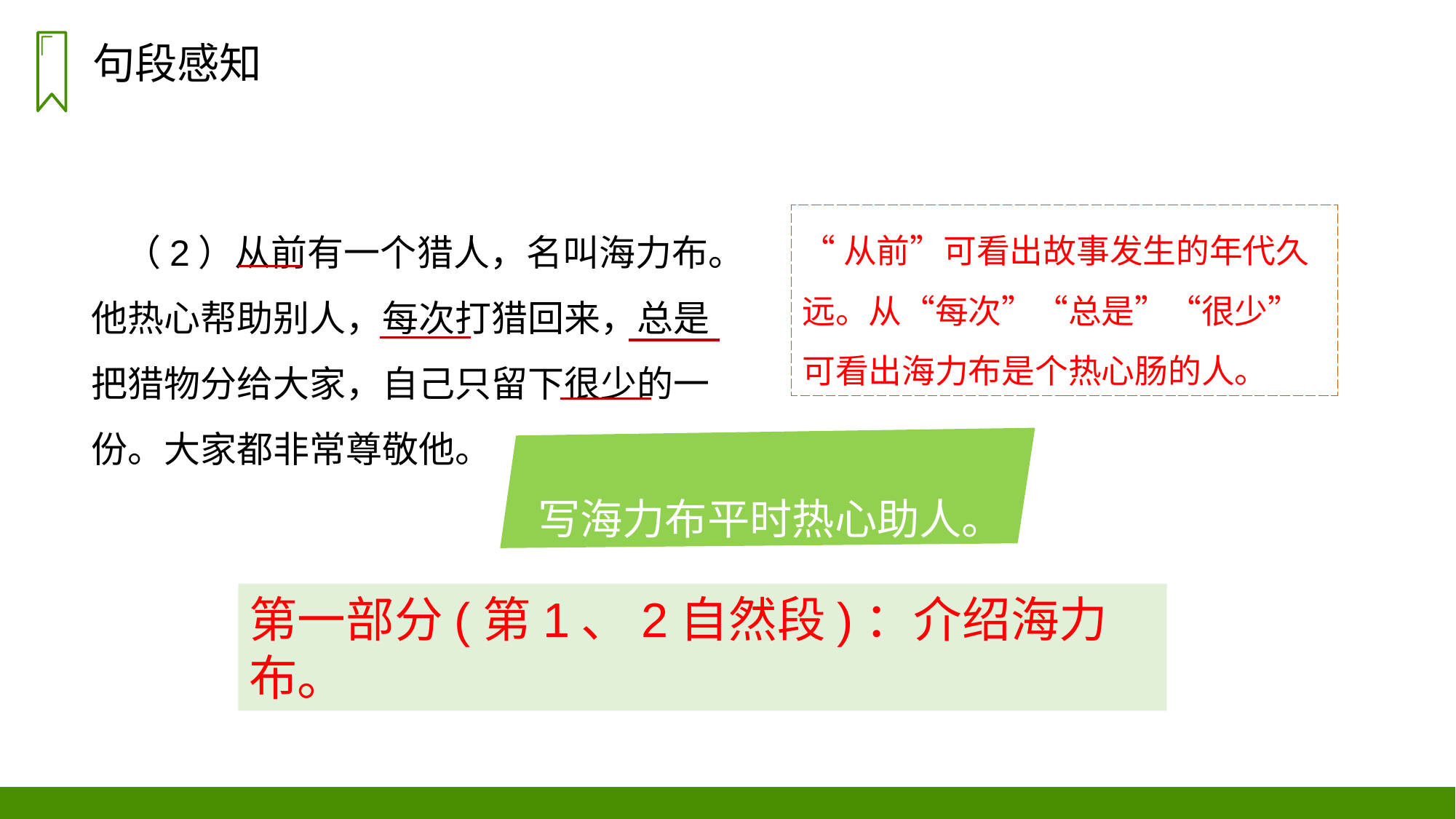

句段感知
   （2）从前有一个猎人，名叫海力布。他热心帮助别人，每次打猎回来，总是把猎物分给大家，自己只留下很少的一份。大家都非常尊敬他。
“从前”可看出故事发生的年代久远。从“每次”“总是”“很少”可看出海力布是个热心肠的人。

写海力布平时热心助人。
第一部分(第1、2自然段)：介绍海力布。